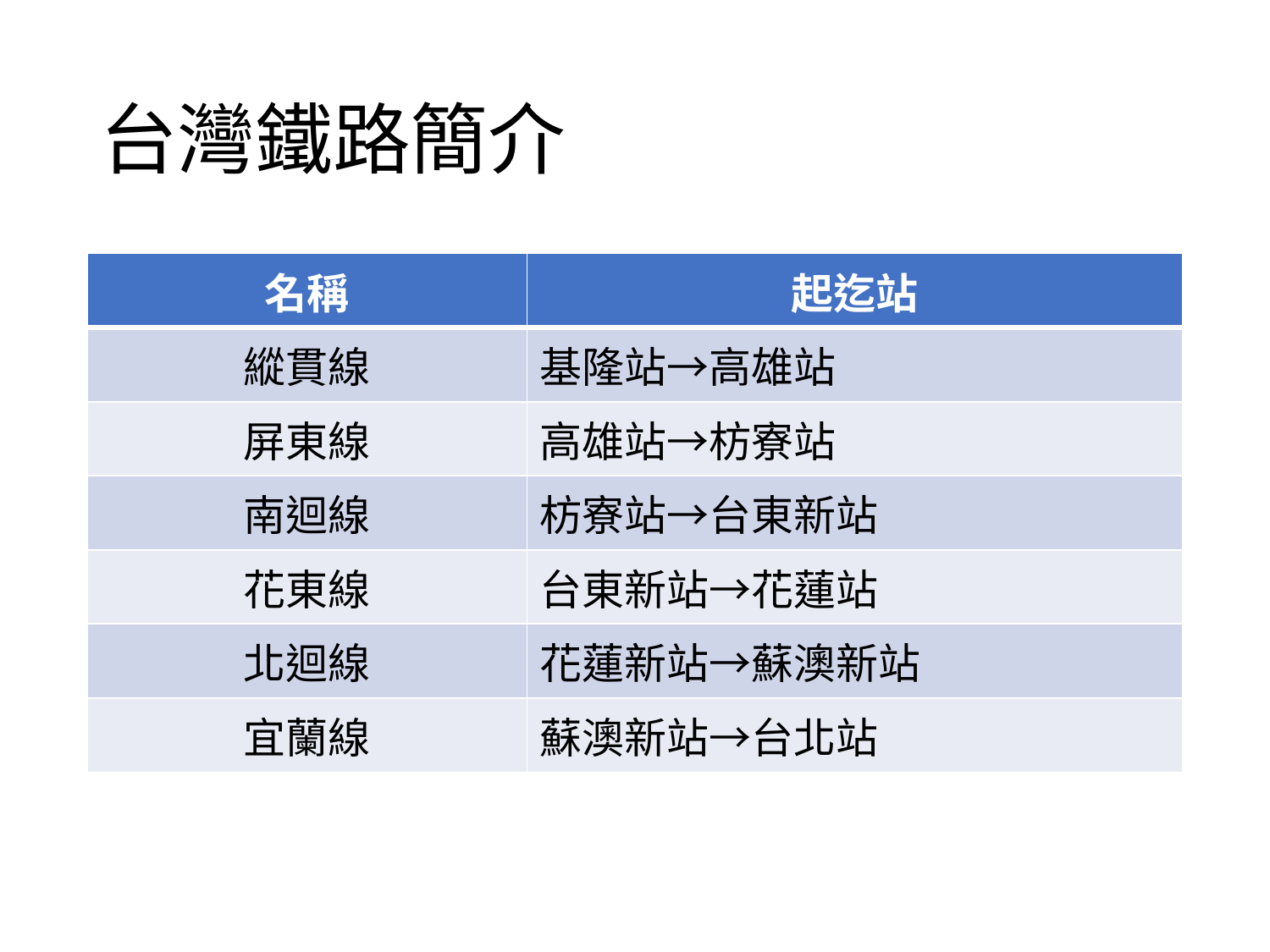

# 台灣鐵路簡介
| 名稱 | 起迄站 |
| --- | --- |
| 縱貫線 | 基隆站→高雄站 |
| 屏東線 | 高雄站→枋寮站 |
| 南迴線 | 枋寮站→台東新站 |
| 花東線 | 台東新站→花蓮站 |
| 北迴線 | 花蓮新站→蘇澳新站 |
| 宜蘭線 | 蘇澳新站→台北站 |